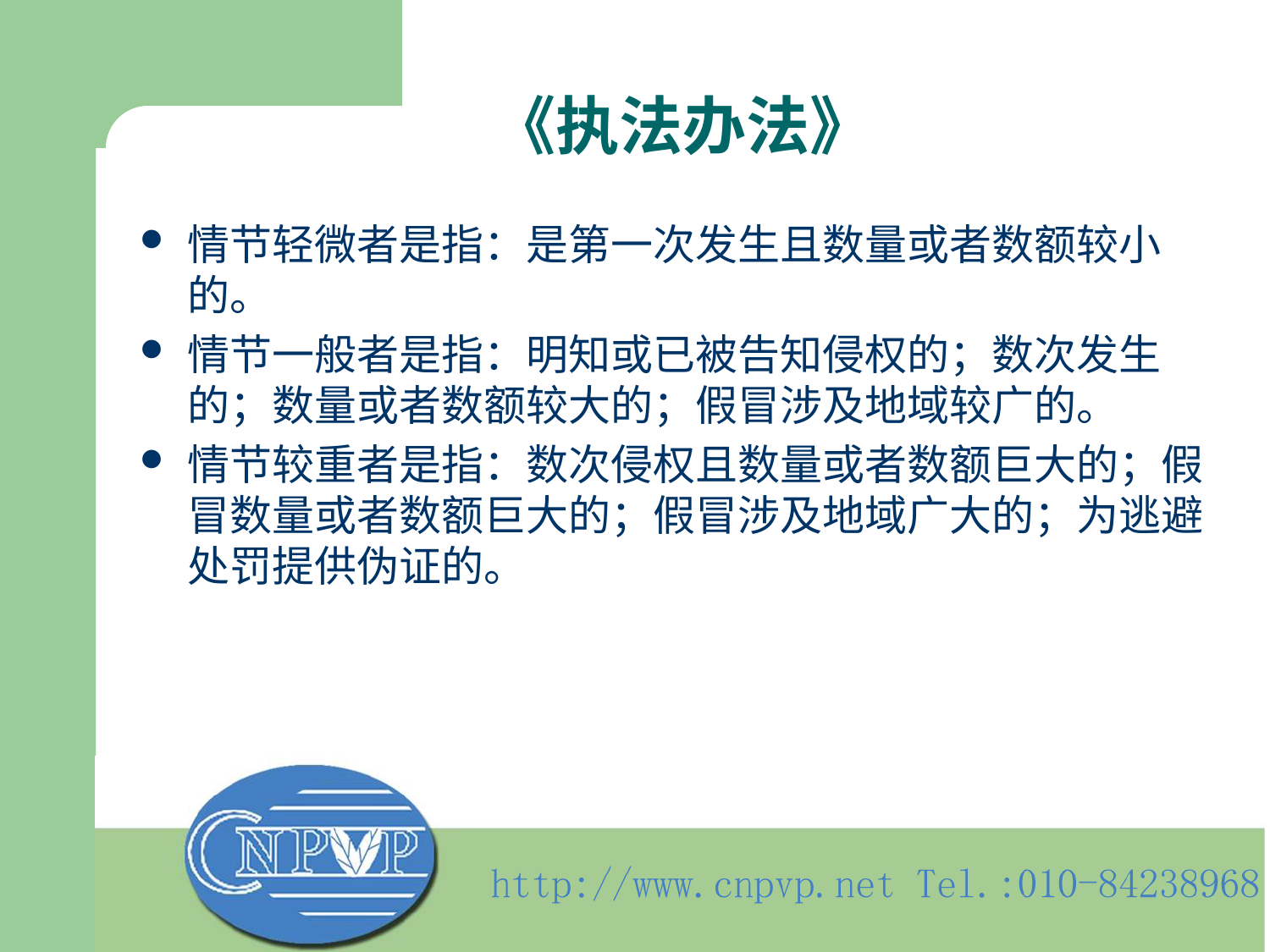

# 《执法办法》
情节轻微者是指：是第一次发生且数量或者数额较小的。
情节一般者是指：明知或已被告知侵权的；数次发生的；数量或者数额较大的；假冒涉及地域较广的。
情节较重者是指：数次侵权且数量或者数额巨大的；假冒数量或者数额巨大的；假冒涉及地域广大的；为逃避处罚提供伪证的。